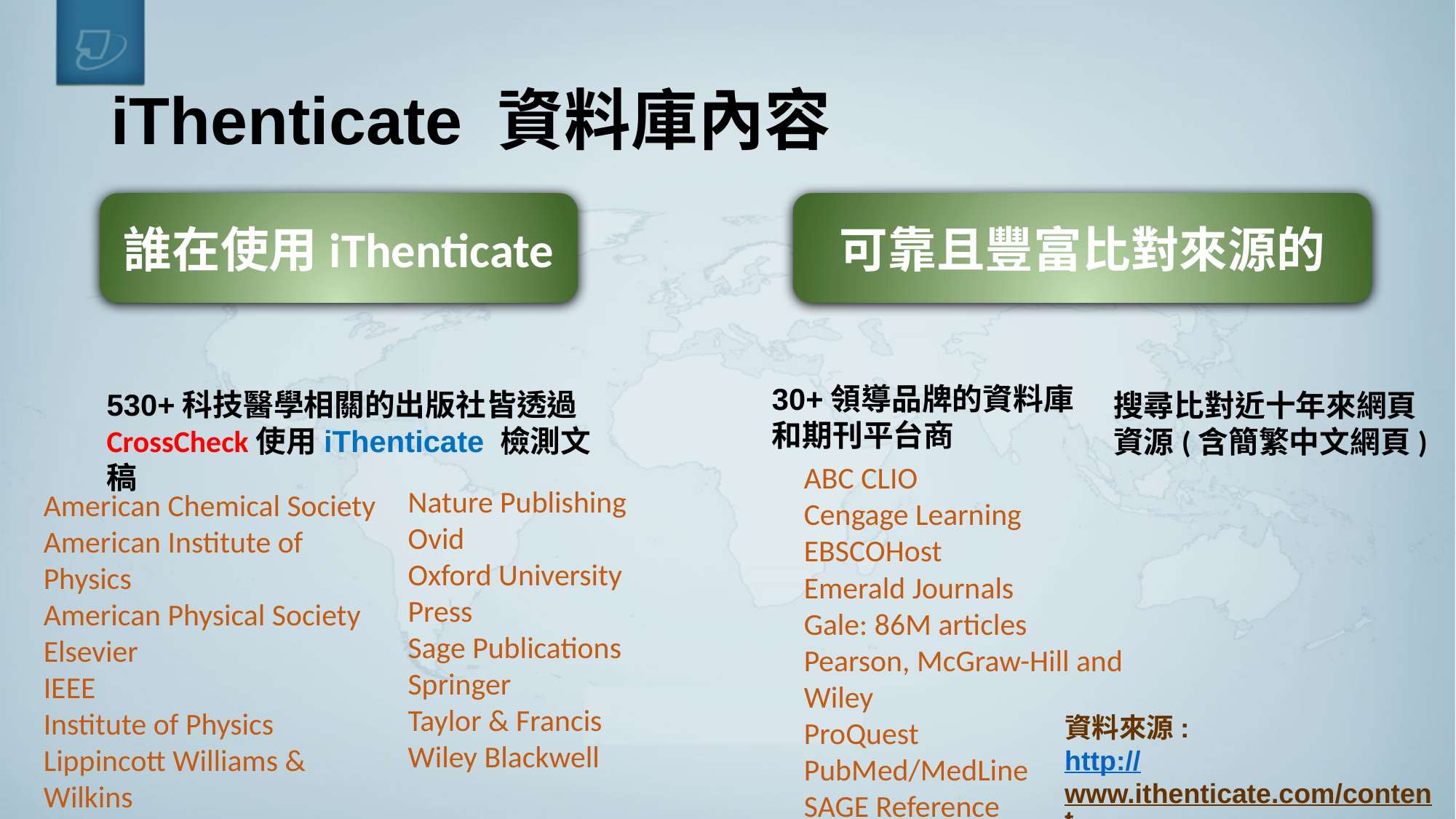

# iThenticate 資料庫內容
誰在使用iThenticate
可靠且豐富比對來源的
30+領導品牌的資料庫和期刊平台商
530+科技醫學相關的出版社皆透過CrossCheck使用iThenticate 檢測文稿
搜尋比對近十年來網頁資源(含簡繁中文網頁)
ABC CLIO
Cengage Learning
EBSCOHost
Emerald Journals
Gale: 86M articles
Pearson, McGraw-Hill and Wiley
ProQuest
PubMed/MedLine
SAGE Reference
Nature Publishing
Ovid
Oxford University Press
Sage Publications
Springer
Taylor & Francis
Wiley Blackwell
American Chemical Society
American Institute of Physics
American Physical Society
Elsevier
IEEE
Institute of Physics
Lippincott Williams & Wilkins

資料來源:
http://www.ithenticate.com/content